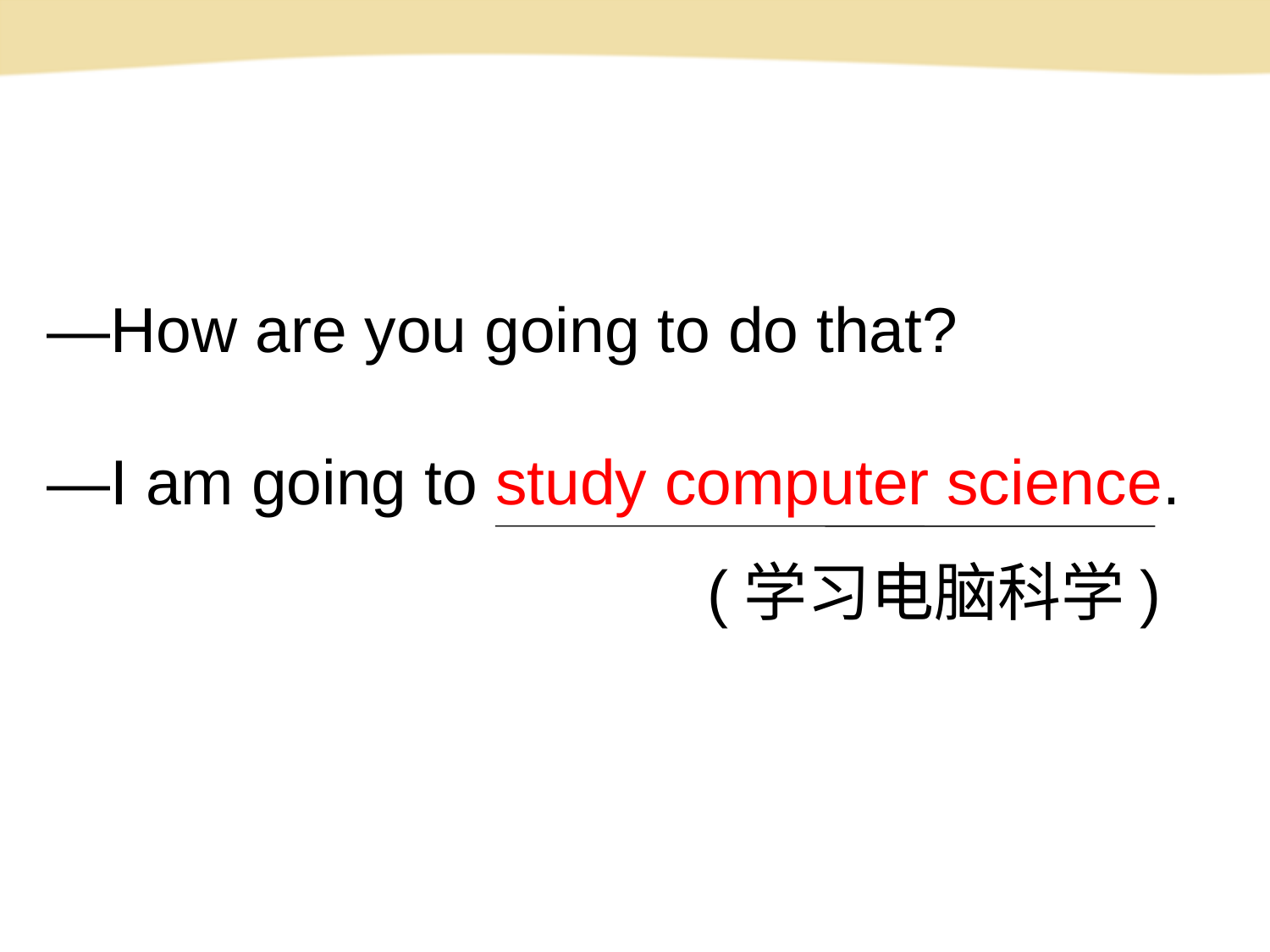

—How are you going to do that?
—I am going to study computer science.

(学习电脑科学)